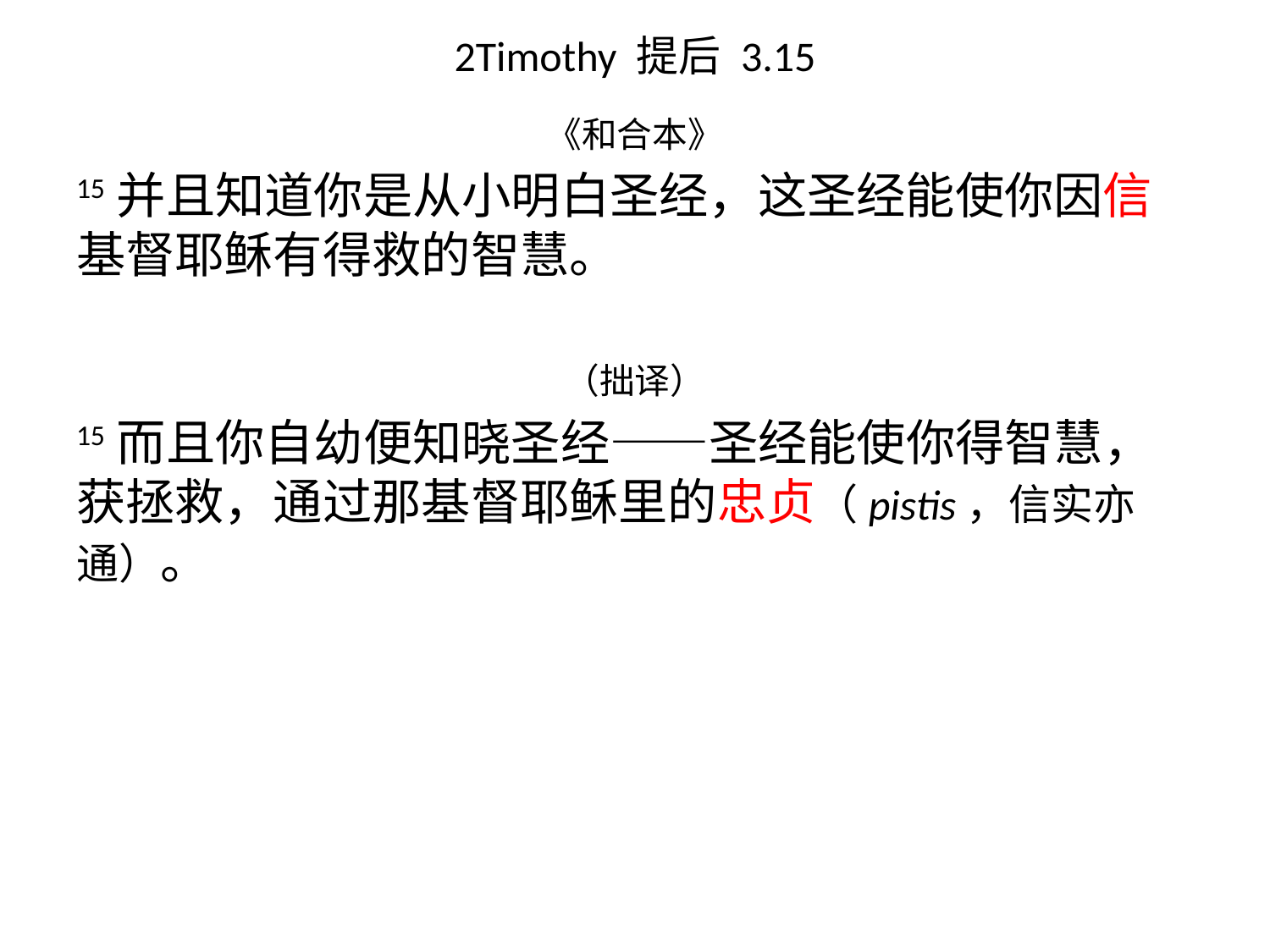

# 2Timothy 提后 3.15
《和合本》
15并且知道你是从小明白圣经，这圣经能使你因信基督耶稣有得救的智慧。

（拙译）
15而且你自幼便知晓圣经——圣经能使你得智慧，获拯救，通过那基督耶稣里的忠贞（pistis，信实亦通）。